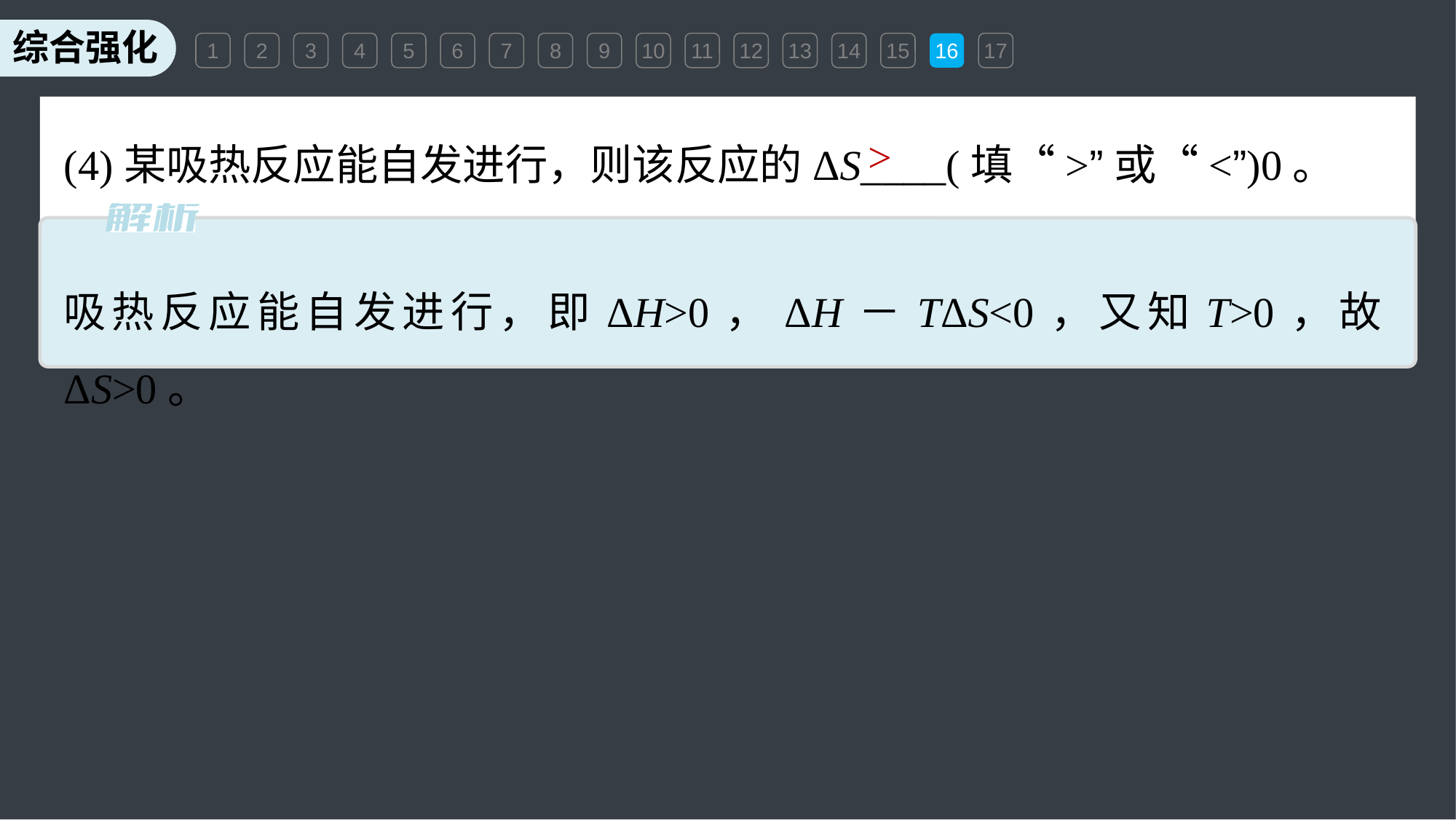

1
2
3
4
5
6
7
8
9
10
11
12
13
14
15
16
17
(4)某吸热反应能自发进行，则该反应的ΔS____(填“>”或“<”)0。
>

吸热反应能自发进行，即ΔH>0，ΔH－TΔS<0，又知T>0，故ΔS>0。